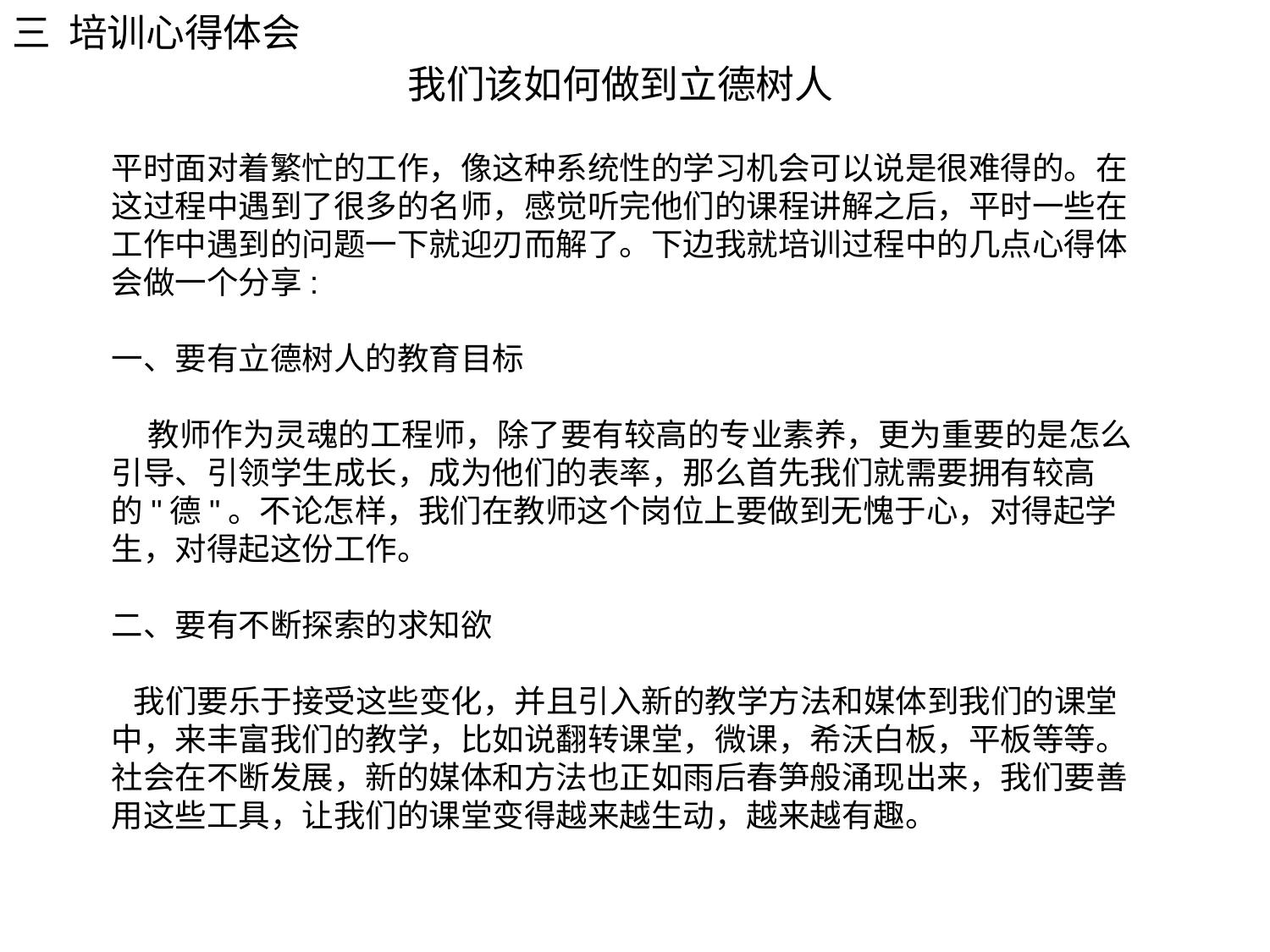

三  培训心得体会
我们该如何做到立德树人
平时面对着繁忙的工作，像这种系统性的学习机会可以说是很难得的。在这过程中遇到了很多的名师，感觉听完他们的课程讲解之后，平时一些在工作中遇到的问题一下就迎刃而解了。下边我就培训过程中的几点心得体会做一个分享:

一、要有立德树人的教育目标

    教师作为灵魂的工程师，除了要有较高的专业素养，更为重要的是怎么引导、引领学生成长，成为他们的表率，那么首先我们就需要拥有较高的"德"。不论怎样，我们在教师这个岗位上要做到无愧于心，对得起学生，对得起这份工作。

二、要有不断探索的求知欲

  我们要乐于接受这些变化，并且引入新的教学方法和媒体到我们的课堂中，来丰富我们的教学，比如说翻转课堂，微课，希沃白板，平板等等。社会在不断发展，新的媒体和方法也正如雨后春笋般涌现出来，我们要善用这些工具，让我们的课堂变得越来越生动，越来越有趣。